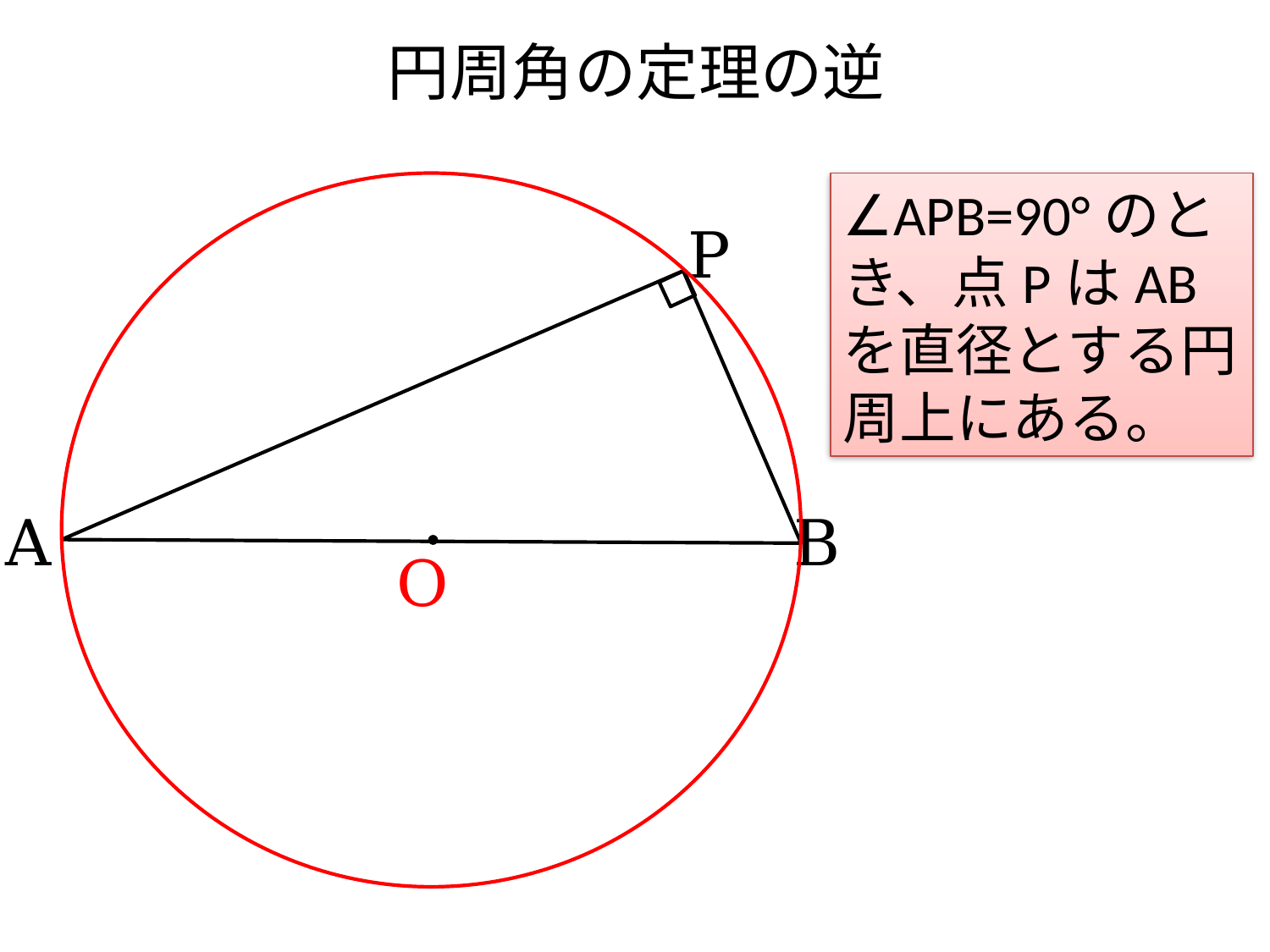

# 円周角の定理の逆

∠APB=90°のとき、点PはABを直径とする円周上にある。
P

A
B
O